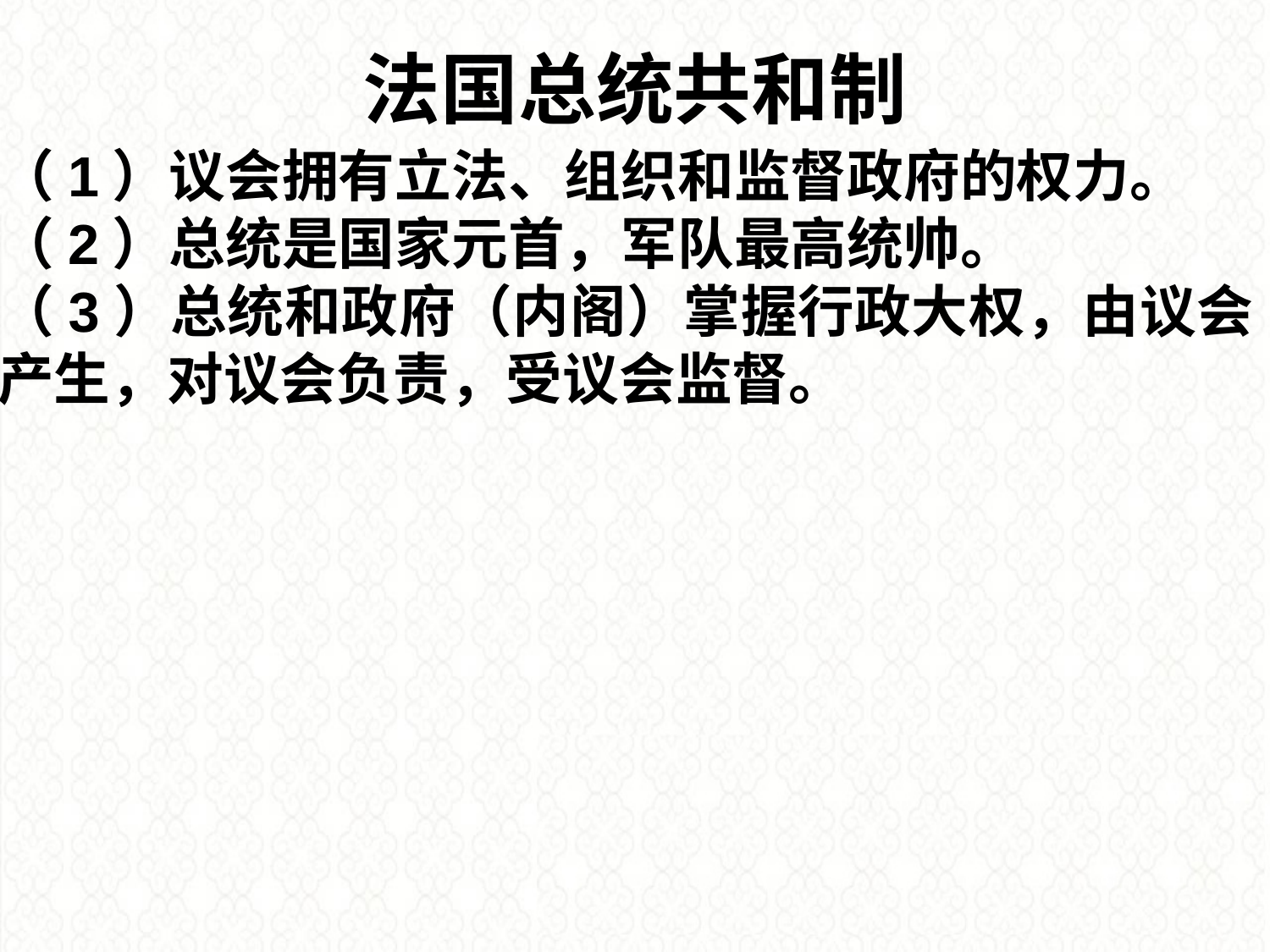

# 法国总统共和制

（1）议会拥有立法、组织和监督政府的权力。
（2）总统是国家元首，军队最高统帅。
（3）总统和政府（内阁）掌握行政大权，由议会产生，对议会负责，受议会监督。